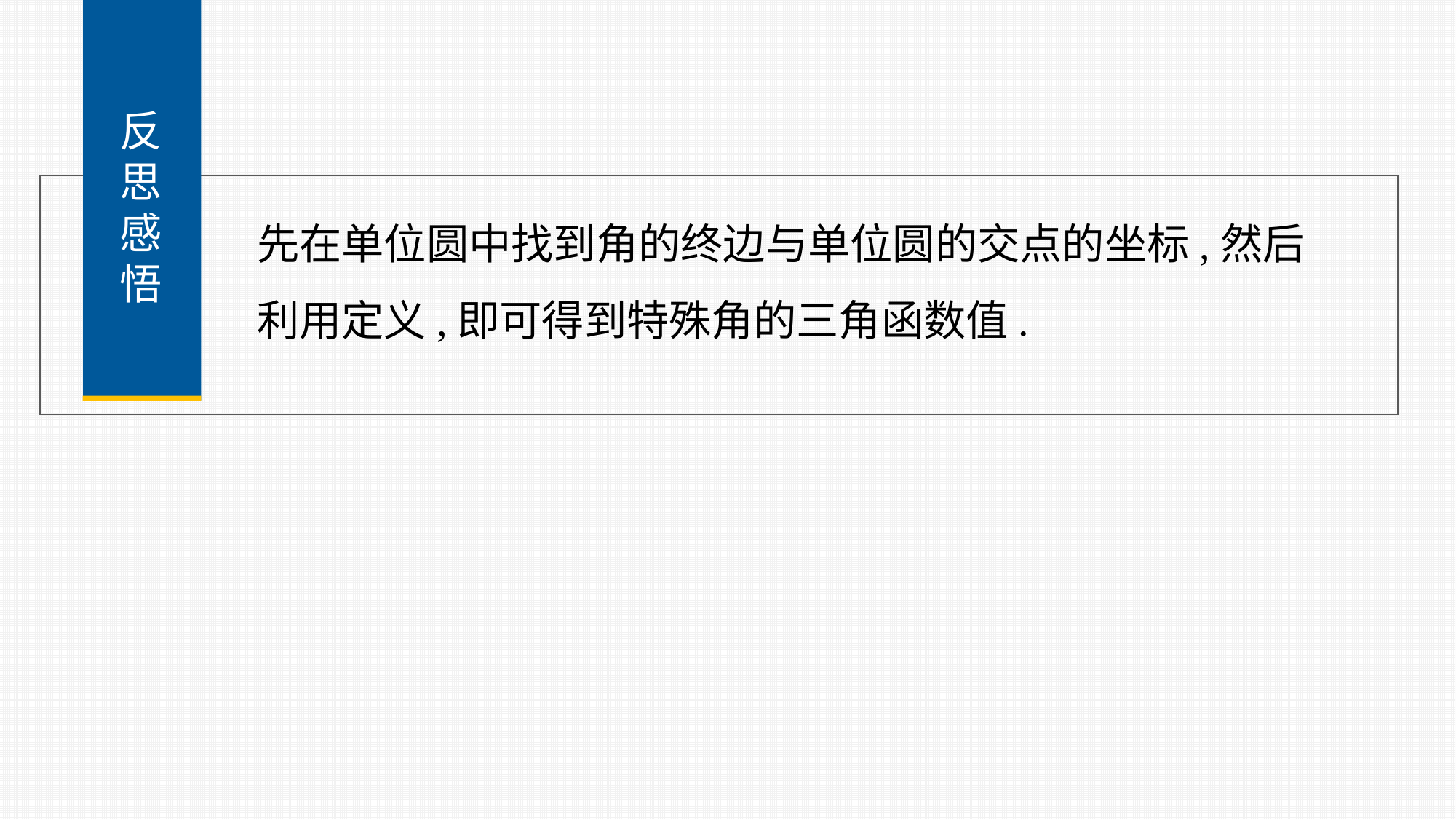

反
思
感
悟

先在单位圆中找到角的终边与单位圆的交点的坐标,然后利用定义,即可得到特殊角的三角函数值.